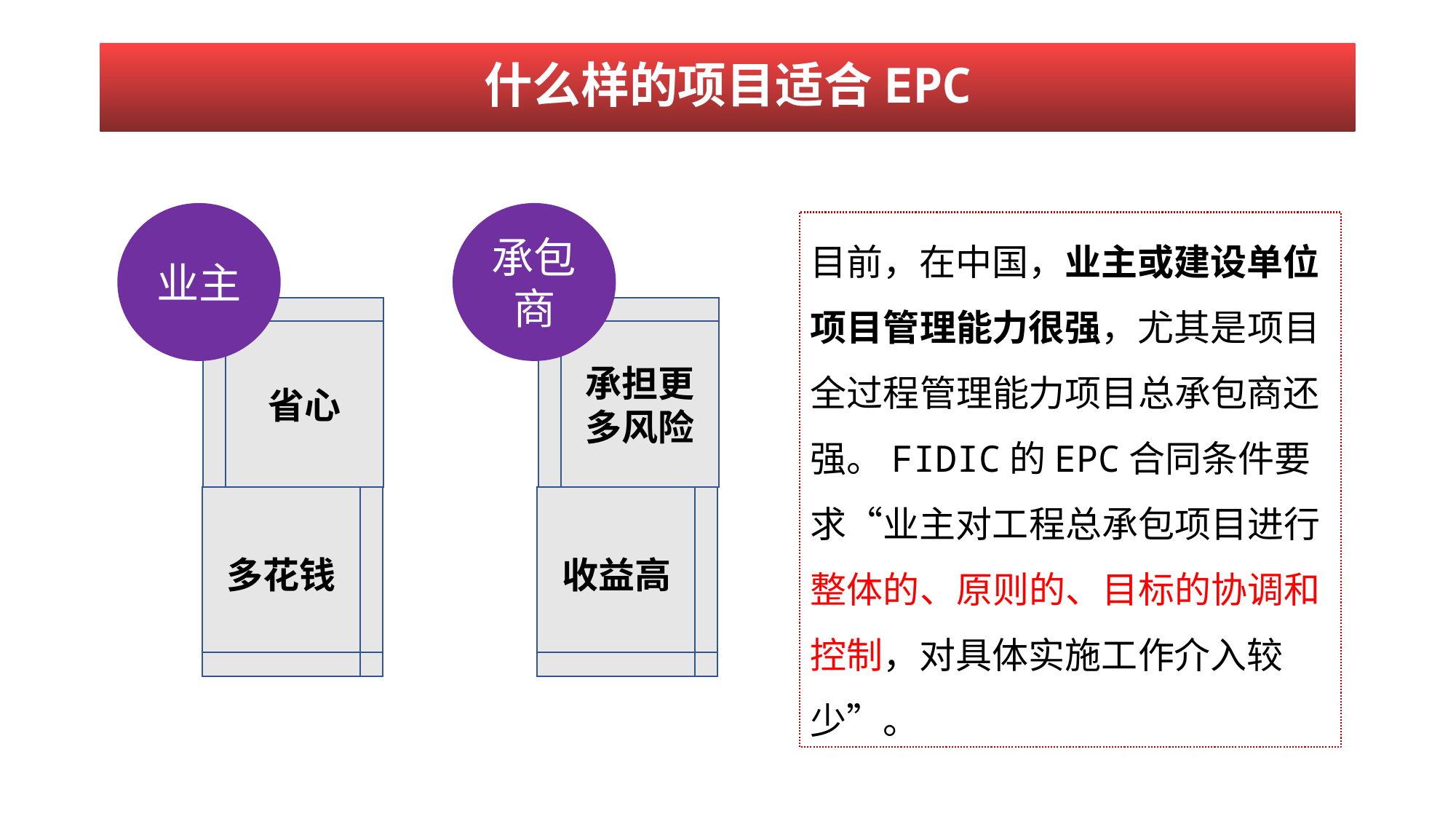

# 什么样的项目适合EPC
业主
承包商
目前，在中国，业主或建设单位项目管理能力很强，尤其是项目全过程管理能力项目总承包商还强。FIDIC的EPC合同条件要求“业主对工程总承包项目进行整体的、原则的、目标的协调和控制，对具体实施工作介入较少”。
省心
承担更多风险

多花钱
收益高